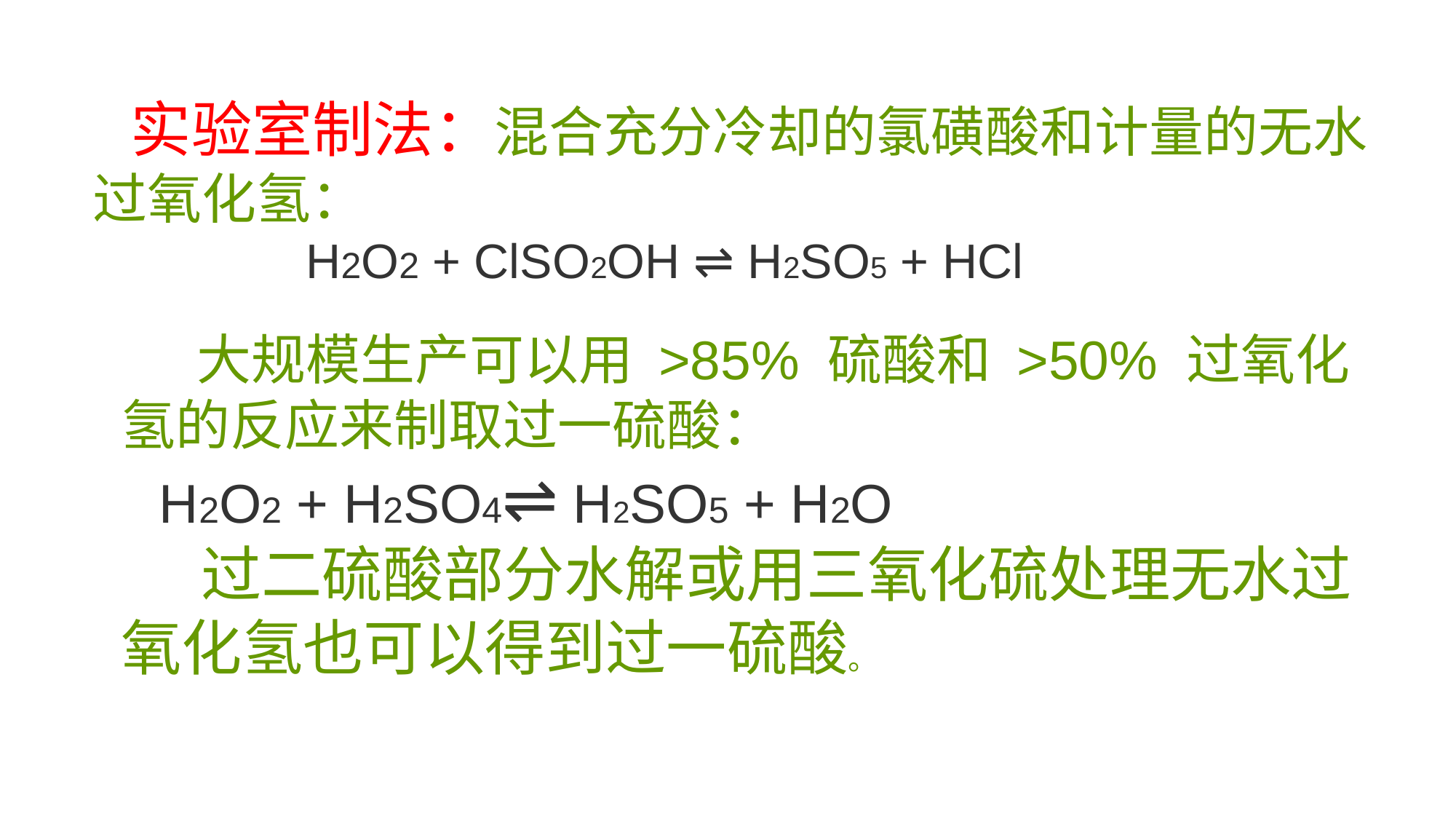

实验室制法：混合充分冷却的氯磺酸和计量的无水过氧化氢：
             H2O2 + ClSO2OH ⇌ H2SO5 + HCl
  大规模生产可以用 >85% 硫酸和 >50% 过氧化氢的反应来制取过一硫酸：
H2O2 + H2SO4⇌ H2SO5 + H2O
  过二硫酸部分水解或用三氧化硫处理无水过氧化氢也可以得到过一硫酸。